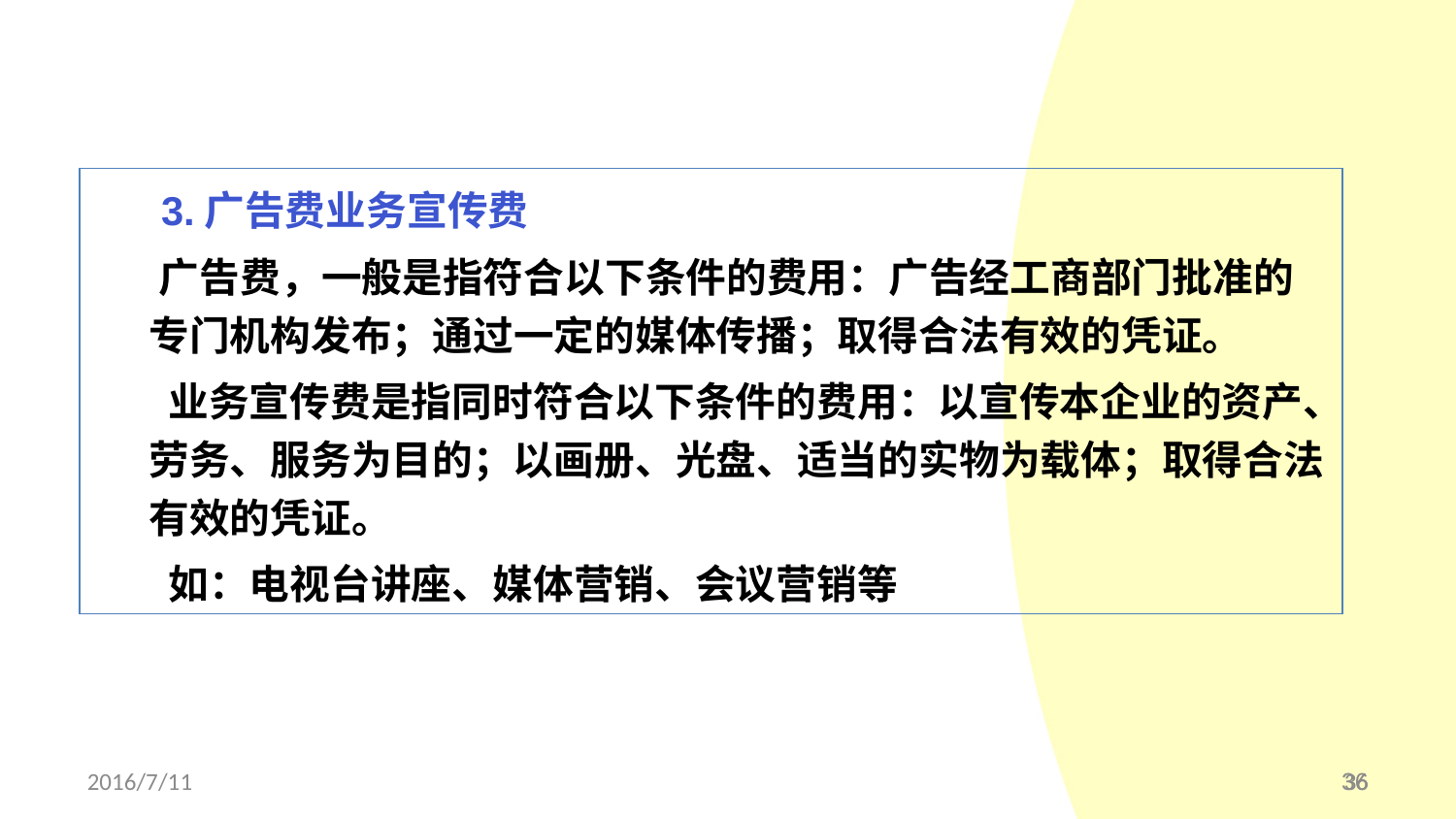

3.广告费业务宣传费
      广告费，一般是指符合以下条件的费用：广告经工商部门批准的专门机构发布；通过一定的媒体传播；取得合法有效的凭证。
       业务宣传费是指同时符合以下条件的费用：以宣传本企业的资产、劳务、服务为目的；以画册、光盘、适当的实物为载体；取得合法有效的凭证。
       如：电视台讲座、媒体营销、会议营销等
2016/7/11
36
36